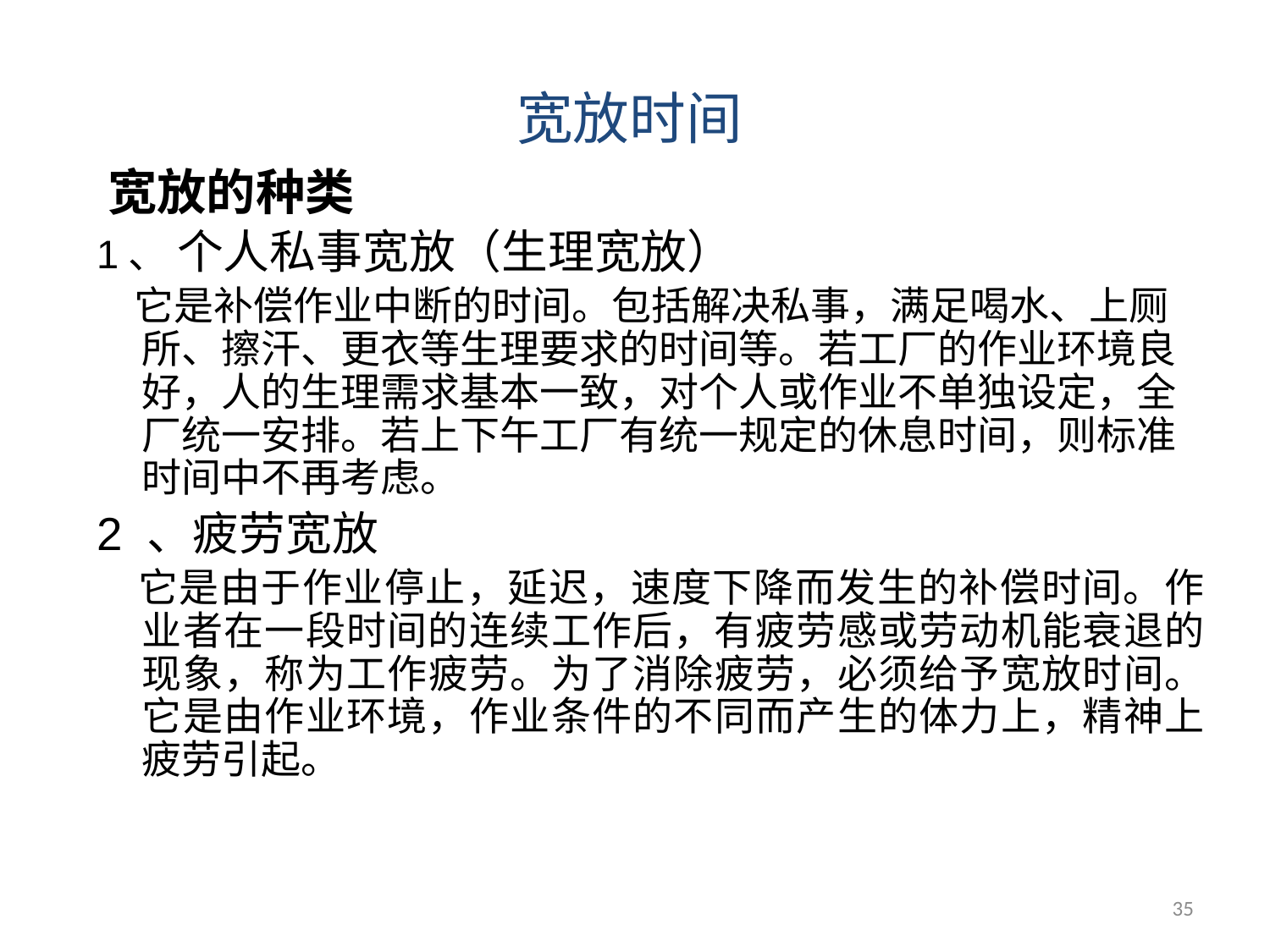

宽放时间
# 宽放的种类
1、 个人私事宽放（生理宽放）
    它是补偿作业中断的时间。包括解决私事，满足喝水、上厕所、擦汗、更衣等生理要求的时间等。若工厂的作业环境良好，人的生理需求基本一致，对个人或作业不单独设定，全厂统一安排。若上下午工厂有统一规定的休息时间，则标准时间中不再考虑。
2 、疲劳宽放
   它是由于作业停止，延迟，速度下降而发生的补偿时间。作业者在一段时间的连续工作后，有疲劳感或劳动机能衰退的现象，称为工作疲劳。为了消除疲劳，必须给予宽放时间。它是由作业环境，作业条件的不同而产生的体力上，精神上疲劳引起。

35